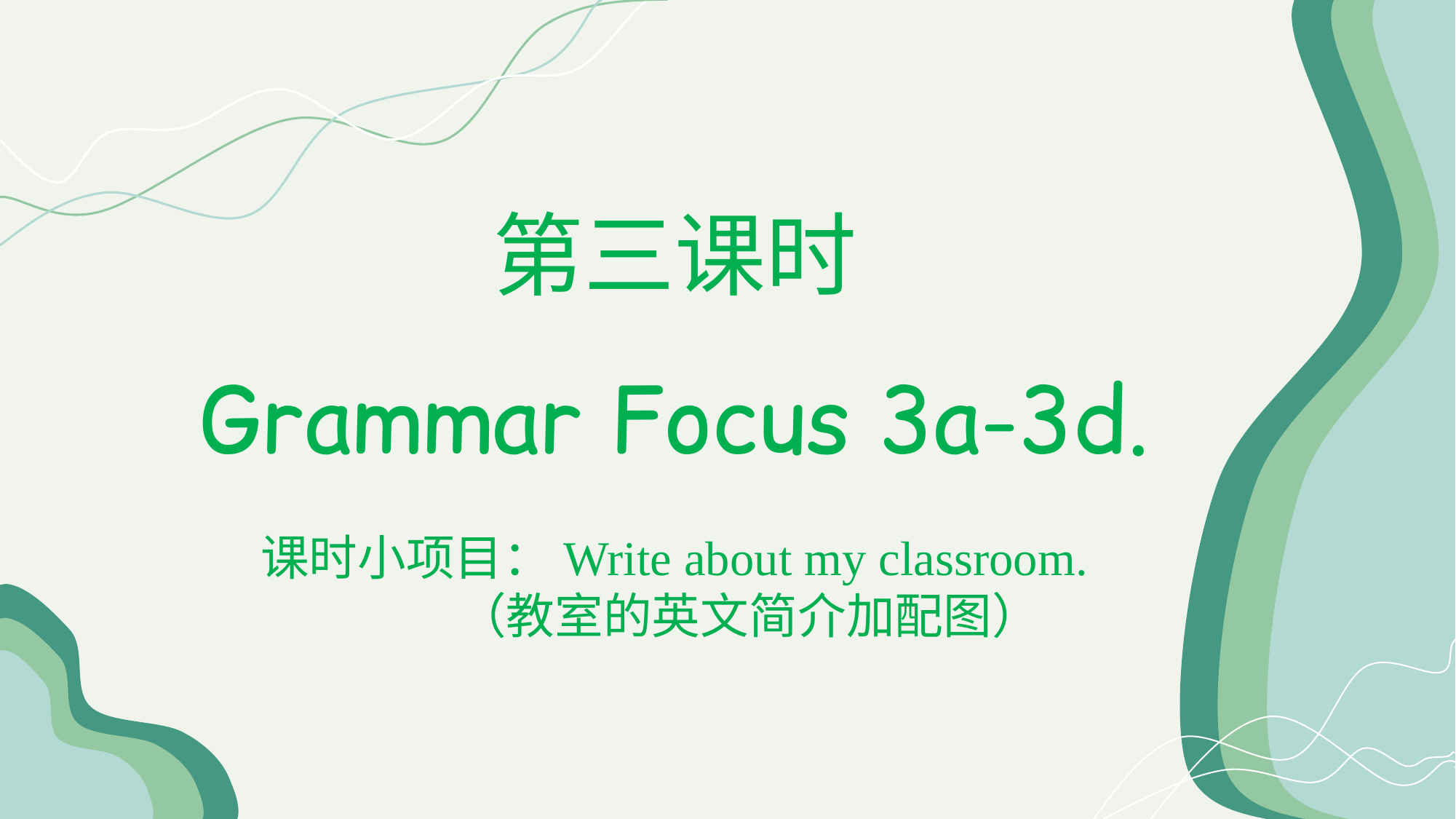

第三课时
Grammar Focus 3a-3d.
课时小项目：Write about my classroom.
                 （教室的英文简介加配图）